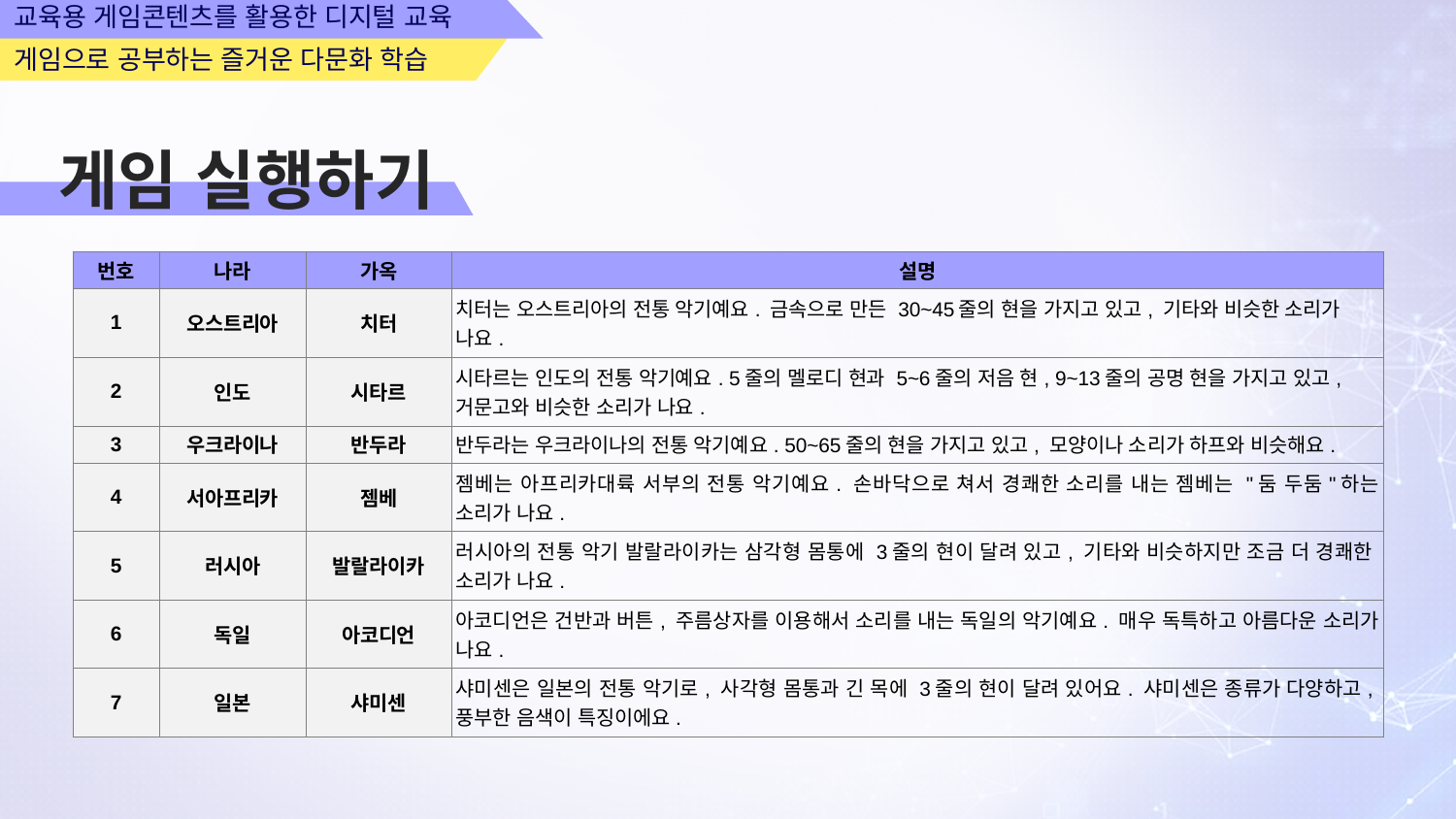

게임 실행하기

| 번호 | 나라 | 가옥 | 설명 |
| --- | --- | --- | --- |
| 1 | 오스트리아 | 치터 | 치터는 오스트리아의 전통 악기예요. 금속으로 만든 30~45줄의 현을 가지고 있고, 기타와 비슷한 소리가 나요. |
| 2 | 인도 | 시타르 | 시타르는 인도의 전통 악기예요. 5줄의 멜로디 현과 5~6줄의 저음 현, 9~13줄의 공명 현을 가지고 있고, 거문고와 비슷한 소리가 나요. |
| 3 | 우크라이나 | 반두라 | 반두라는 우크라이나의 전통 악기예요. 50~65줄의 현을 가지고 있고, 모양이나 소리가 하프와 비슷해요. |
| 4 | 서아프리카 | 젬베 | 젬베는 아프리카대륙 서부의 전통 악기예요. 손바닥으로 쳐서 경쾌한 소리를 내는 젬베는 "둠 두둠"하는 소리가 나요. |
| 5 | 러시아 | 발랄라이카 | 러시아의 전통 악기 발랄라이카는 삼각형 몸통에 3줄의 현이 달려 있고, 기타와 비슷하지만 조금 더 경쾌한 소리가 나요. |
| 6 | 독일 | 아코디언 | 아코디언은 건반과 버튼, 주름상자를 이용해서 소리를 내는 독일의 악기예요. 매우 독특하고 아름다운 소리가 나요. |
| 7 | 일본 | 샤미센 | 샤미센은 일본의 전통 악기로, 사각형 몸통과 긴 목에 3줄의 현이 달려 있어요. 샤미센은 종류가 다양하고, 풍부한 음색이 특징이에요. |